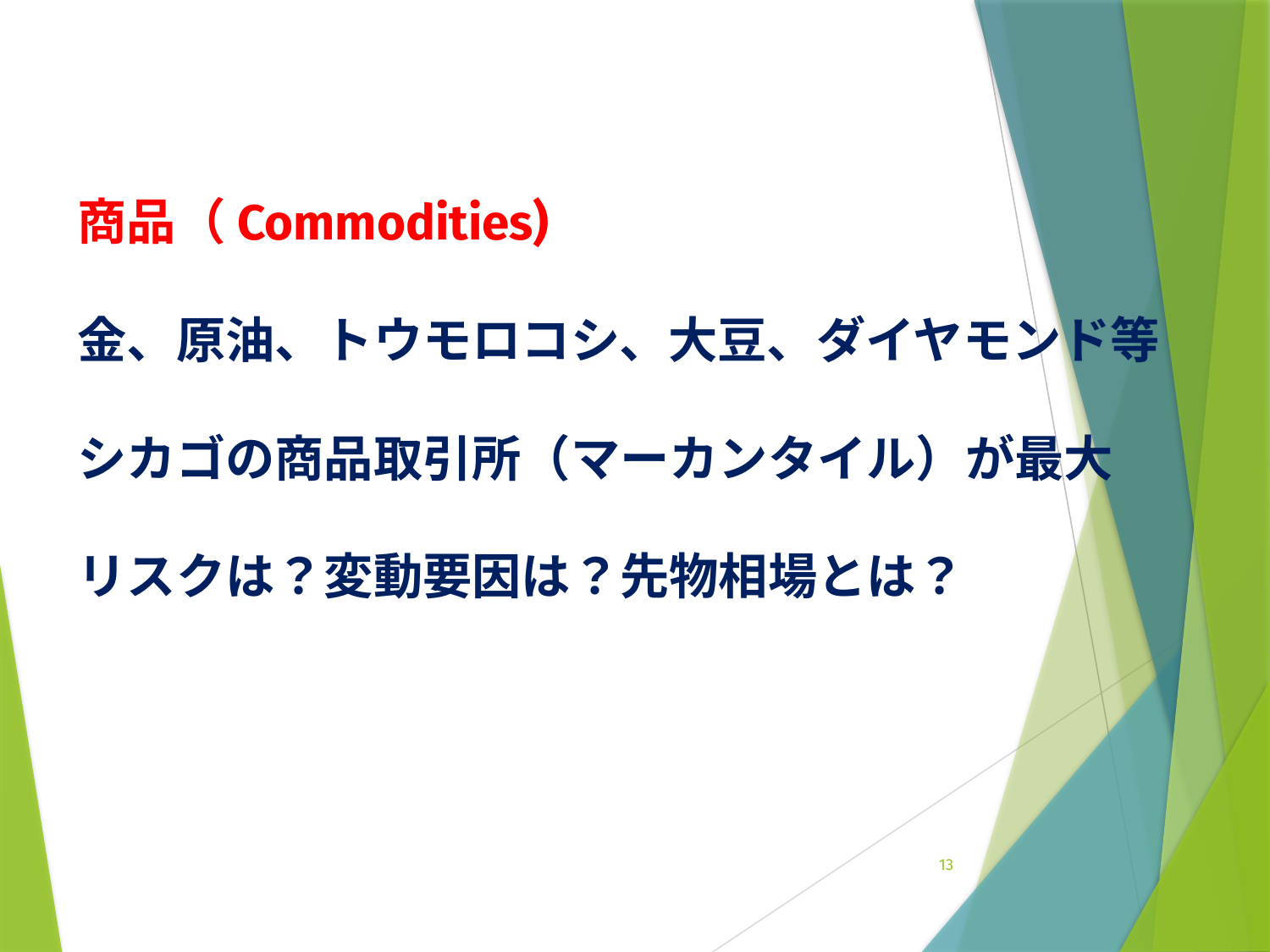

# 商品（Commodities) 金、原油、トウモロコシ、大豆、ダイヤモンド等 シカゴの商品取引所（マーカンタイル）が最大 リスクは？変動要因は？先物相場とは？
13